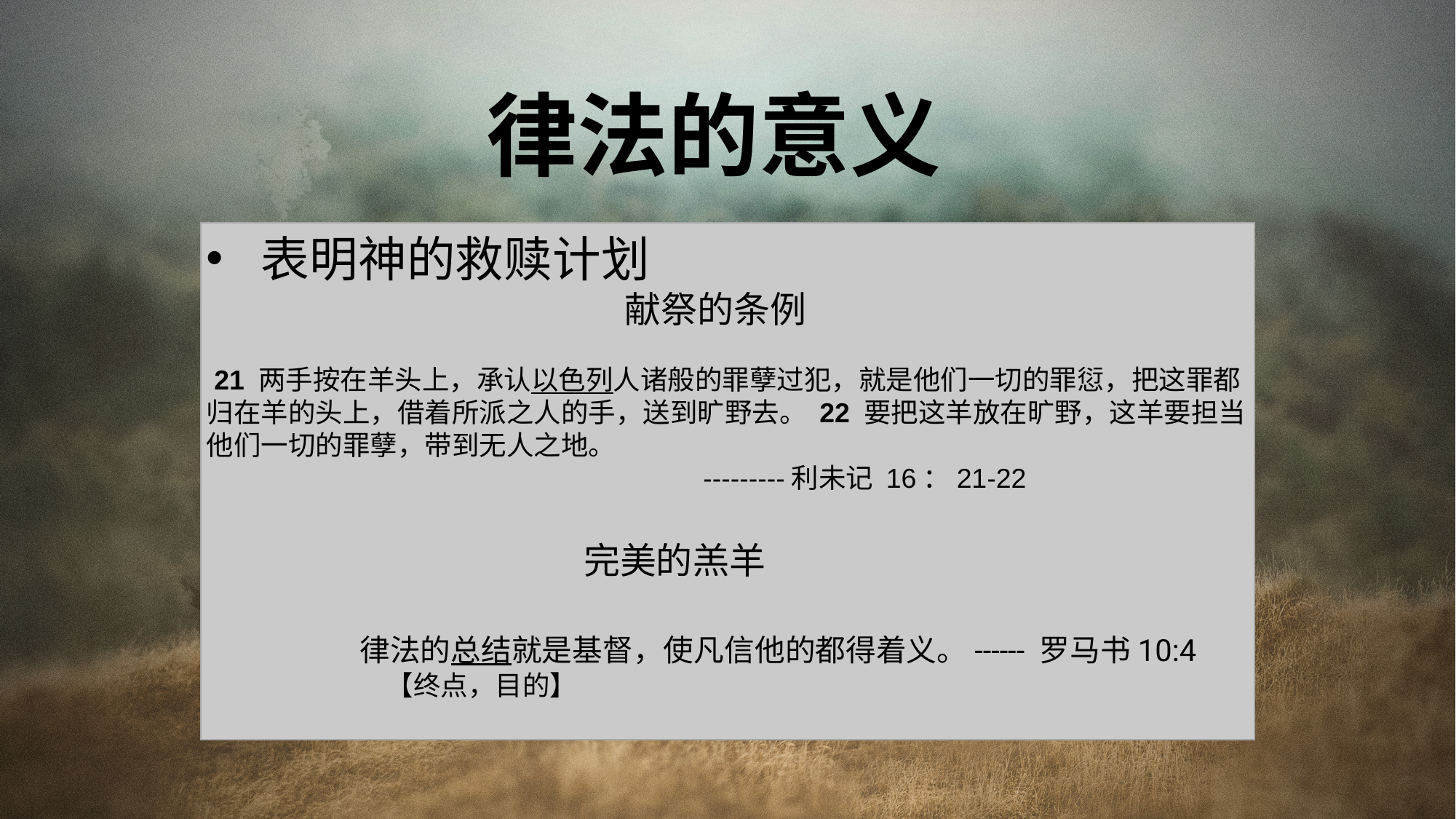

# 律法的意义
表明神的救赎计划
                                                  献祭的条例

 21 两手按在羊头上，承认以色列人诸般的罪孽过犯，就是他们一切的罪愆，把这罪都归在羊的头上，借着所派之人的手，送到旷野去。 22 要把这羊放在旷野，这羊要担当他们一切的罪孽，带到无人之地。
                                                                 ---------利未记 16：21-22

                                             完美的羔羊

                  律法的总结就是基督，使凡信他的都得着义。------ 罗马书10:4
                            【终点，目的】